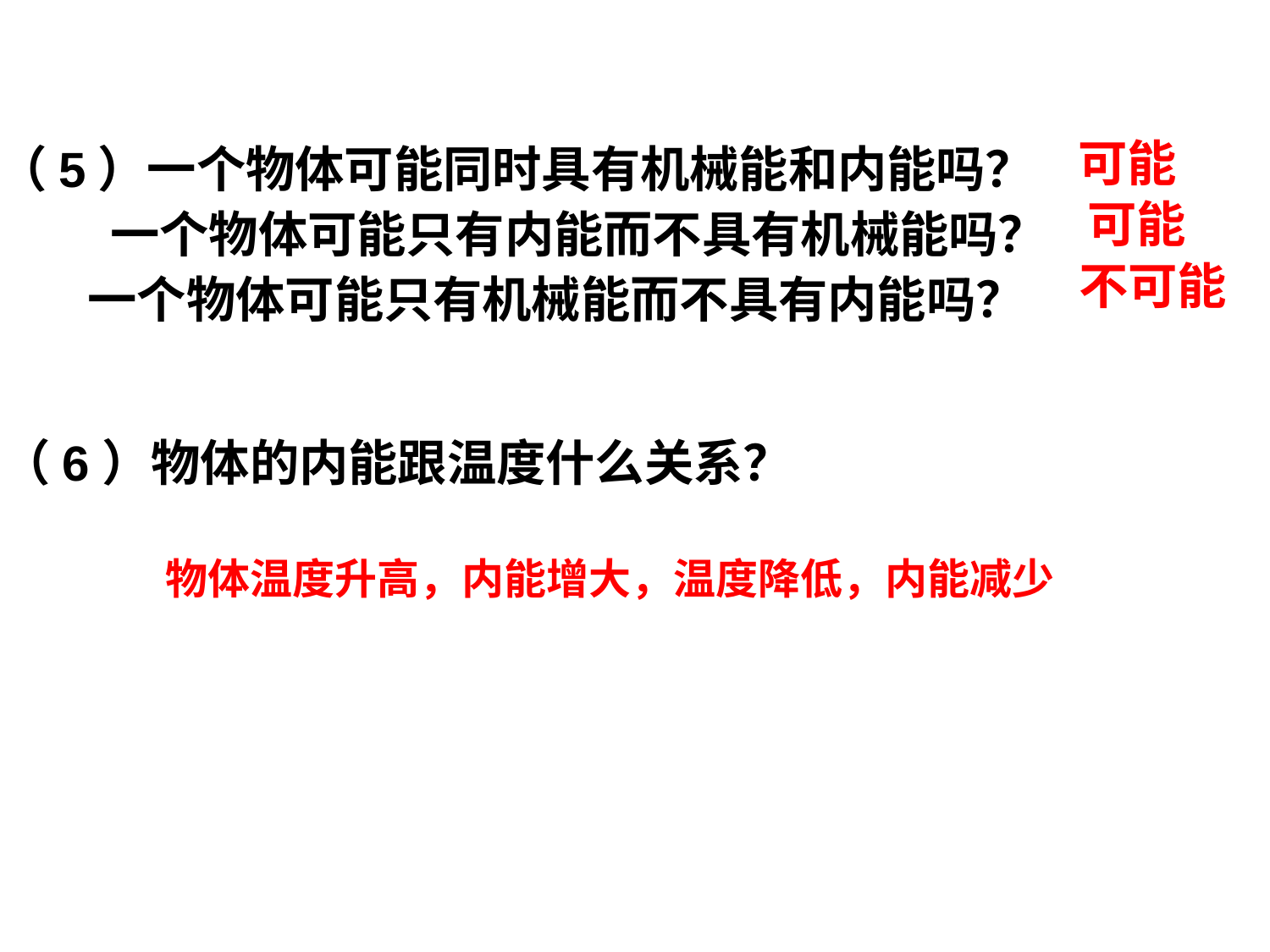

（5）一个物体可能同时具有机械能和内能吗？
         一个物体可能只有内能而不具有机械能吗？
       一个物体可能只有机械能而不具有内能吗？
可能
可能
不可能
（6）物体的内能跟温度什么关系？
物体温度升高，内能增大，温度降低，内能减少